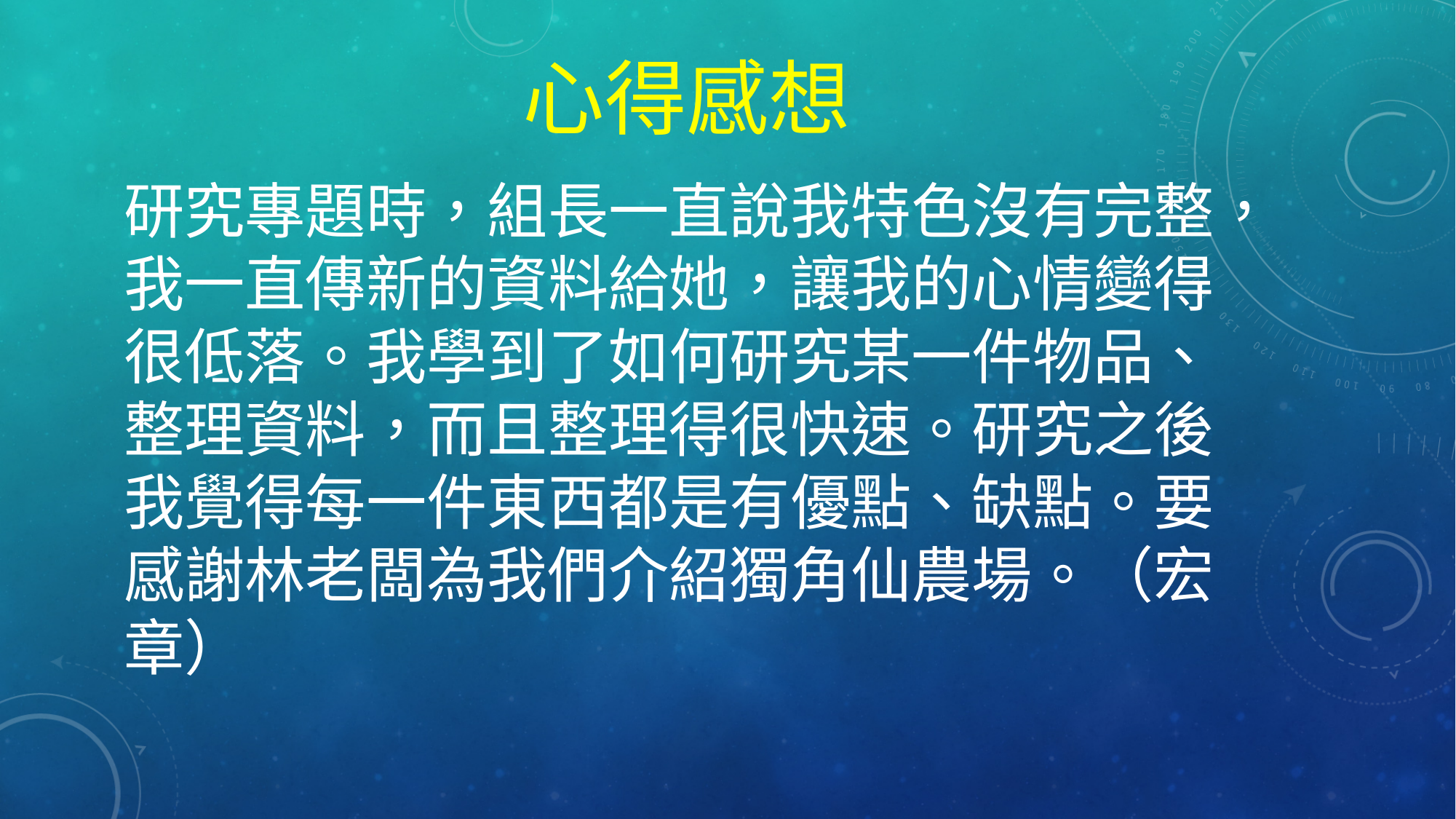

# 心得感想
研究專題時，組長一直說我特色沒有完整，我一直傳新的資料給她，讓我的心情變得很低落。我學到了如何研究某一件物品、整理資料，而且整理得很快速。研究之後我覺得每一件東西都是有優點、缺點。要感謝林老闆為我們介紹獨角仙農場。（宏章）